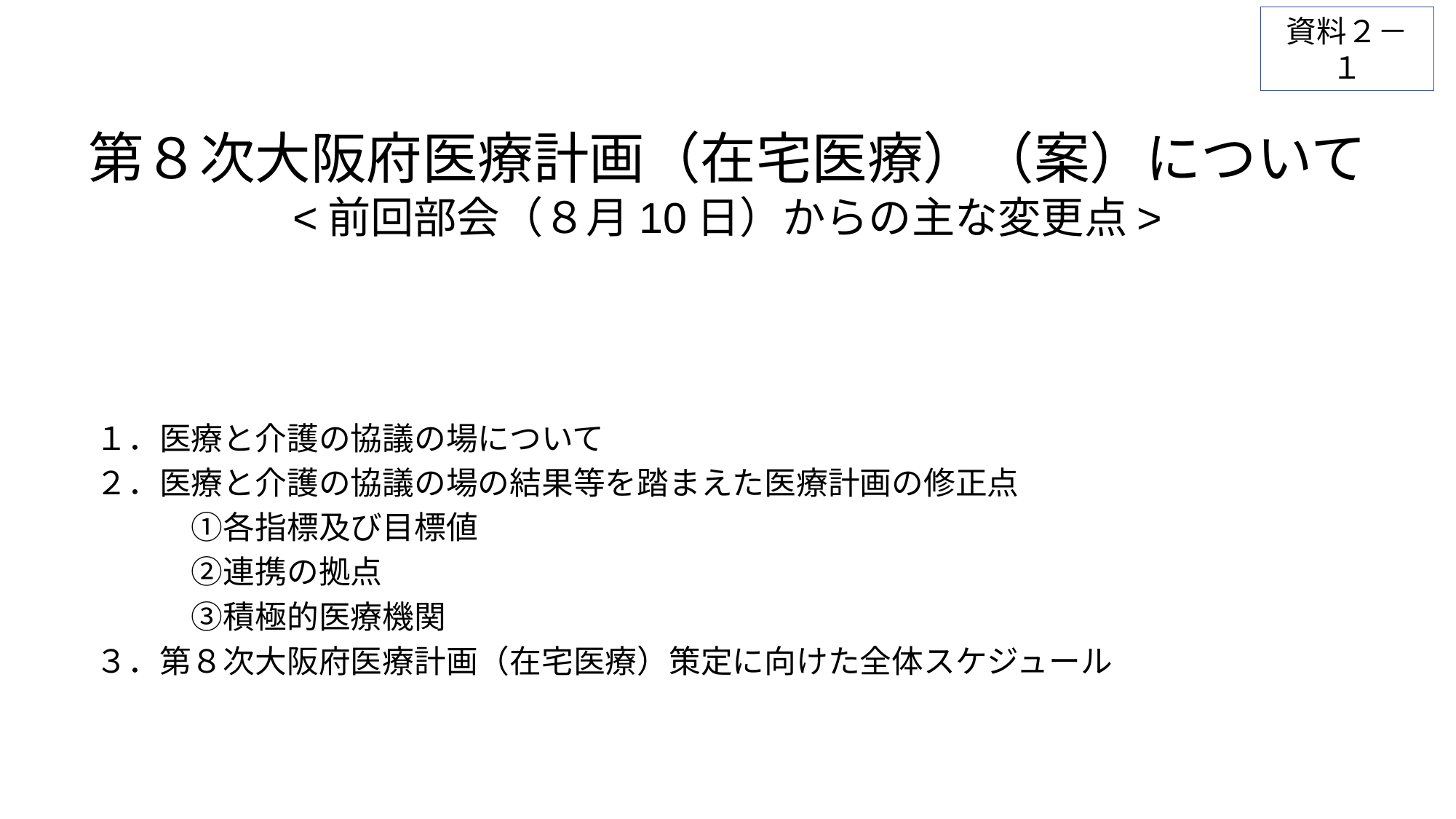

資料２－１
# 第８次大阪府医療計画（在宅医療）（案）について <前回部会（８月10日）からの主な変更点>
１．医療と介護の協議の場について
２．医療と介護の協議の場の結果等を踏まえた医療計画の修正点
　　　①各指標及び目標値
　　　②連携の拠点
　　　③積極的医療機関
３．第８次大阪府医療計画（在宅医療）策定に向けた全体スケジュール